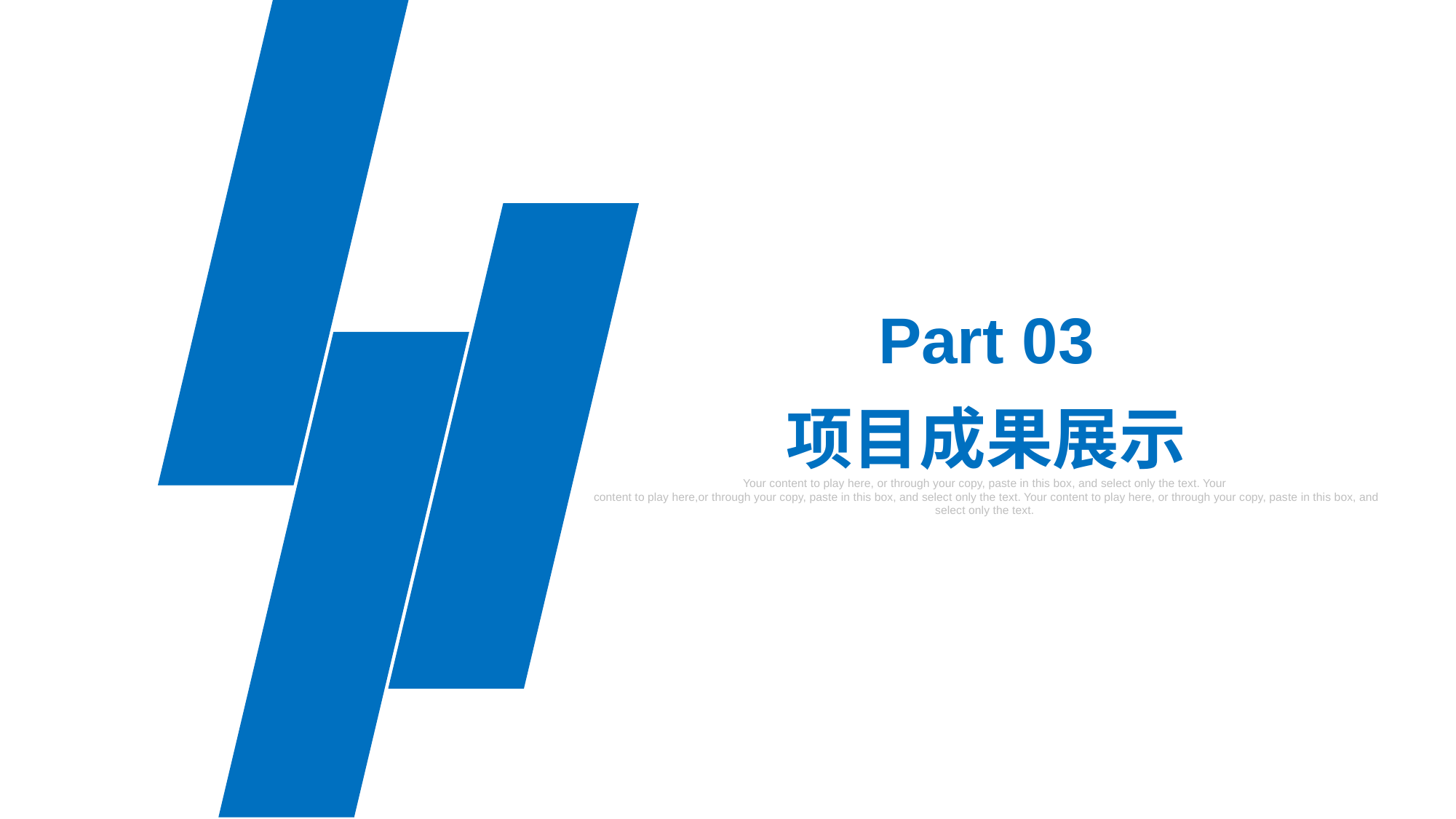

Part 03

项目成果展示
Your content to play here, or through your copy, paste in this box, and select only the text. Your
content to play here,or through your copy, paste in this box, and select only the text. Your content to play here, or through your copy, paste in this box, and select only the text.